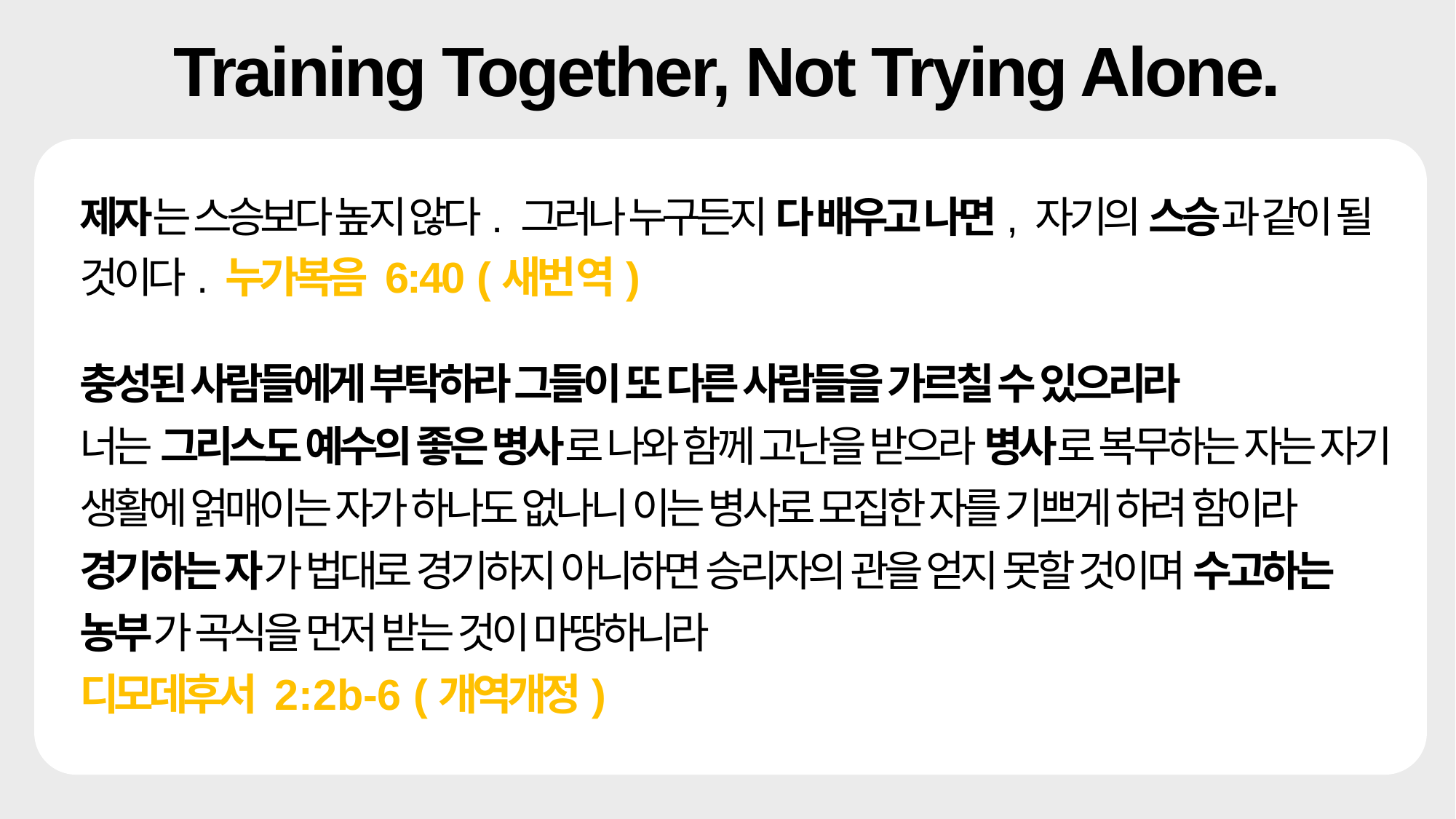

Training Together, Not Trying Alone.

제자는 스승보다 높지 않다. 그러나 누구든지 다 배우고 나면, 자기의 스승과 같이 될 것이다. 누가복음 6:40 (새번역)
충성된 사람들에게 부탁하라 그들이 또 다른 사람들을 가르칠 수 있으리라
너는 그리스도 예수의 좋은 병사로 나와 함께 고난을 받으라 병사로 복무하는 자는 자기 생활에 얽매이는 자가 하나도 없나니 이는 병사로 모집한 자를 기쁘게 하려 함이라 경기하는 자가 법대로 경기하지 아니하면 승리자의 관을 얻지 못할 것이며 수고하는 농부가 곡식을 먼저 받는 것이 마땅하니라
디모데후서 2:2b-6 (개역개정)